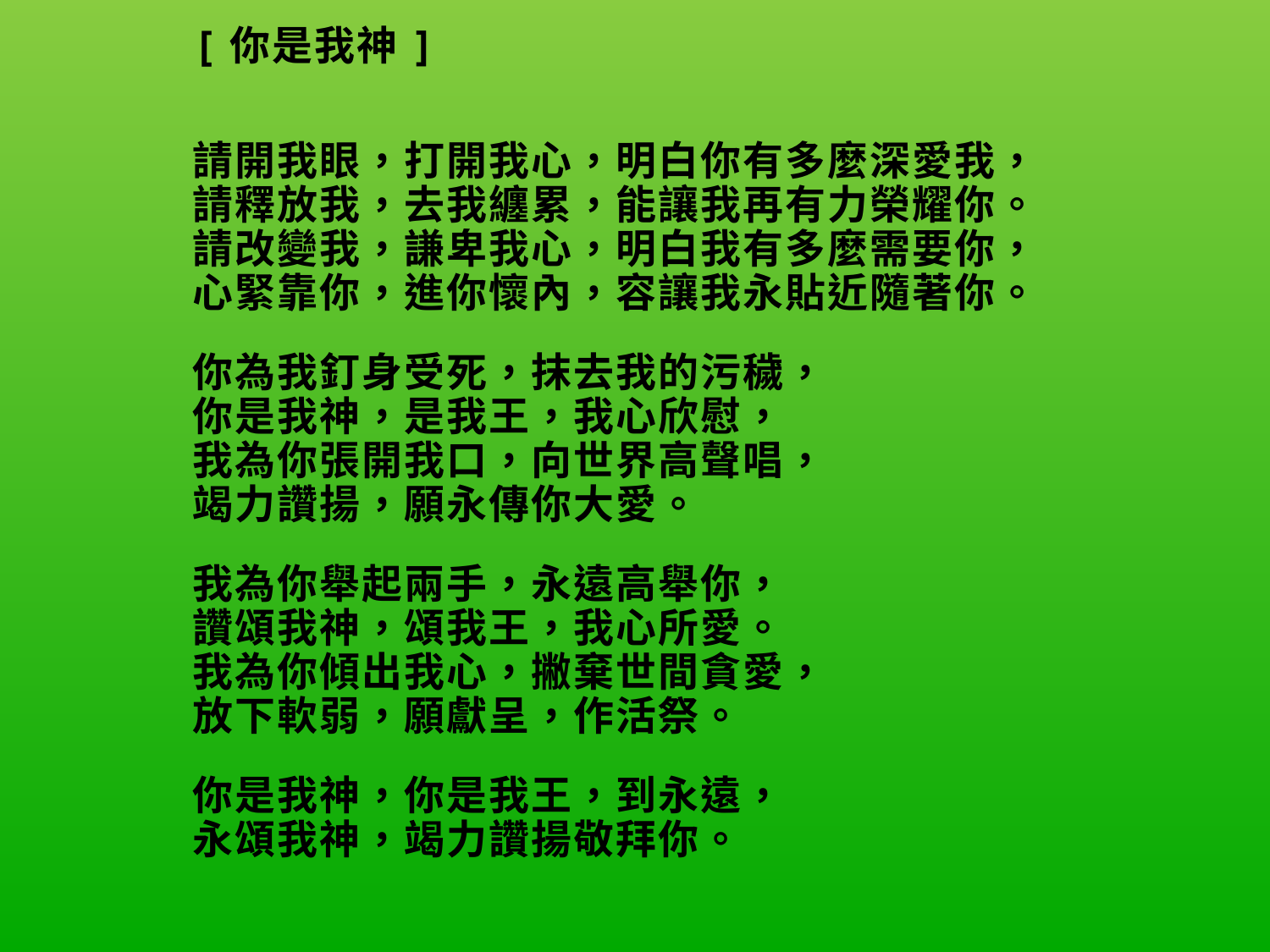

| [你是我神]     請開我眼，打開我心，明白你有多麼深愛我， 請釋放我，去我纏累，能讓我再有力榮耀你。 請改變我，謙卑我心，明白我有多麼需要你， 心緊靠你，進你懷內，容讓我永貼近隨著你。   你為我釘身受死，抹去我的污穢， 你是我神，是我王，我心欣慰， 我為你張開我口，向世界高聲唱， 竭力讚揚，願永傳你大愛。   我為你舉起兩手，永遠高舉你， 讚頌我神，頌我王，我心所愛。 我為你傾出我心，撇棄世間貪愛， 放下軟弱，願獻呈，作活祭。   你是我神，你是我王，到永遠， 永頌我神，竭力讚揚敬拜你。 |
| --- |